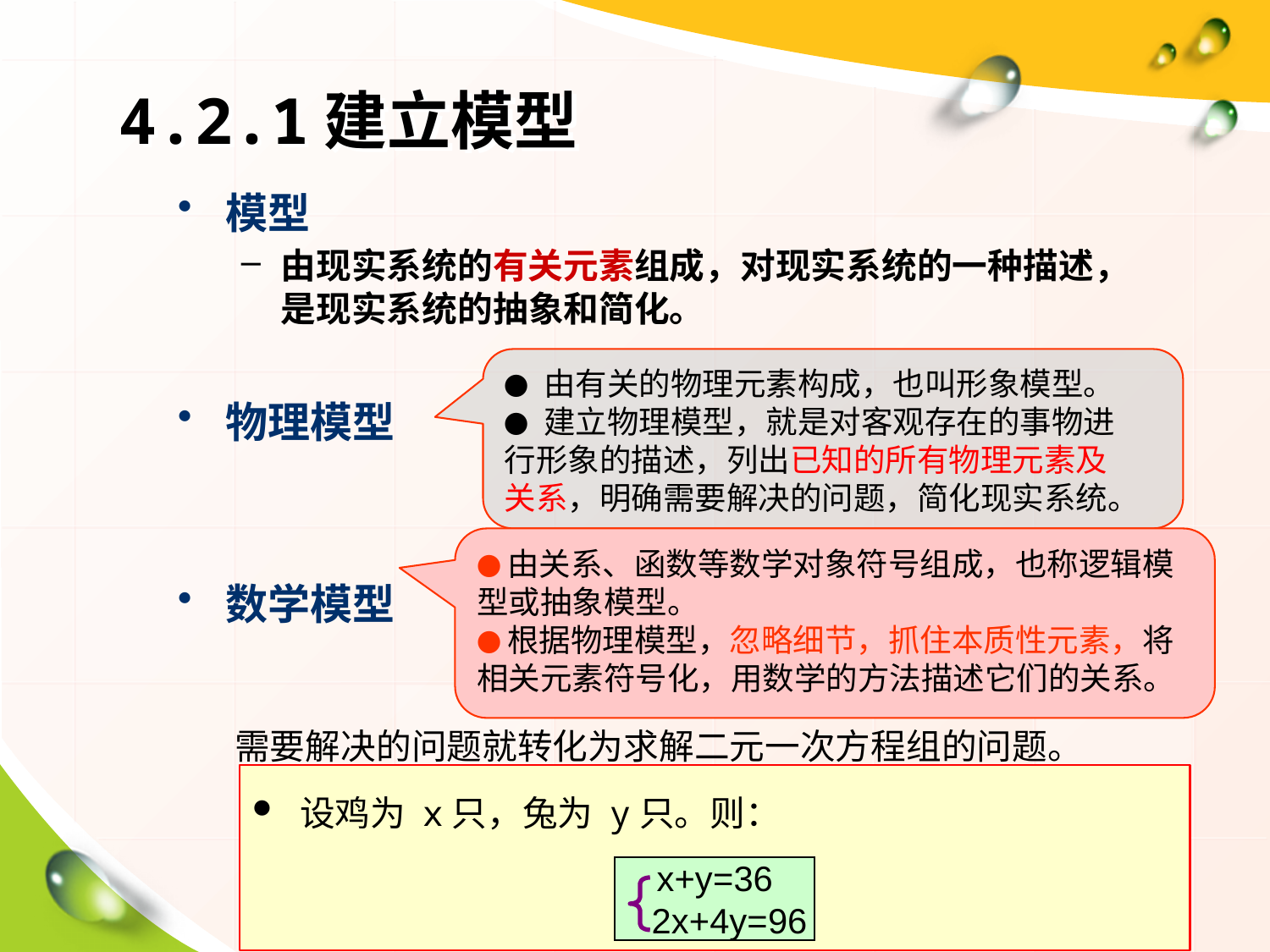

# 4.2.1建立模型
模型
由现实系统的有关元素组成，对现实系统的一种描述，是现实系统的抽象和简化。

物理模型

数学模型
● 由有关的物理元素构成，也叫形象模型。
● 建立物理模型，就是对客观存在的事物进
行形象的描述，列出已知的所有物理元素及
关系，明确需要解决的问题，简化现实系统。

●由关系、函数等数学对象符号组成，也称逻辑模
型或抽象模型。
●根据物理模型，忽略细节，抓住本质性元素，将
相关元素符号化，用数学的方法描述它们的关系。

需要解决的问题就转化为求解二元一次方程组的问题。

设鸡为 x只，兔为 y只。则：

x+y=36
   2x+4y=96